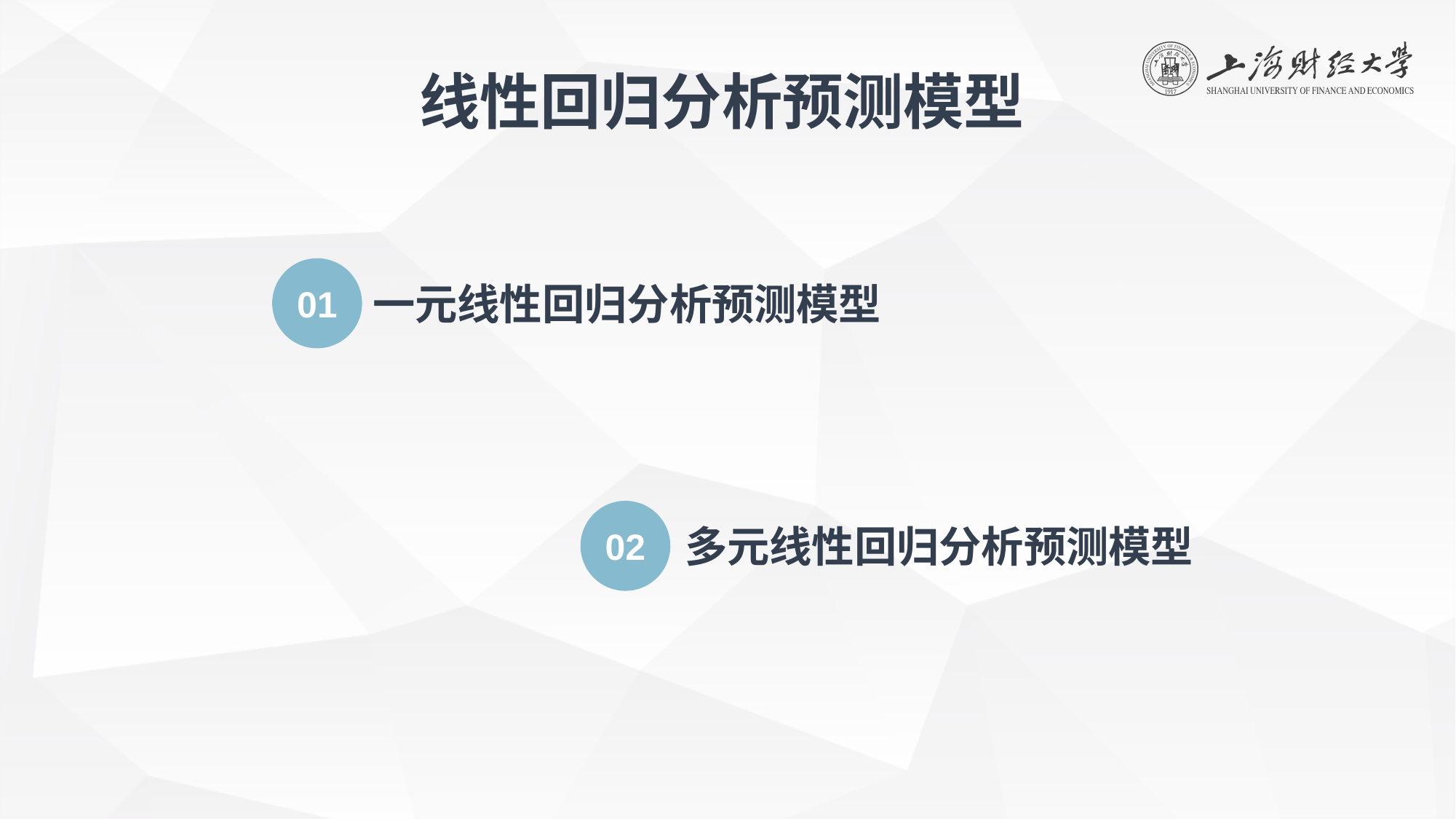

线性回归分析预测模型
01

一元线性回归分析预测模型
02
多元线性回归分析预测模型